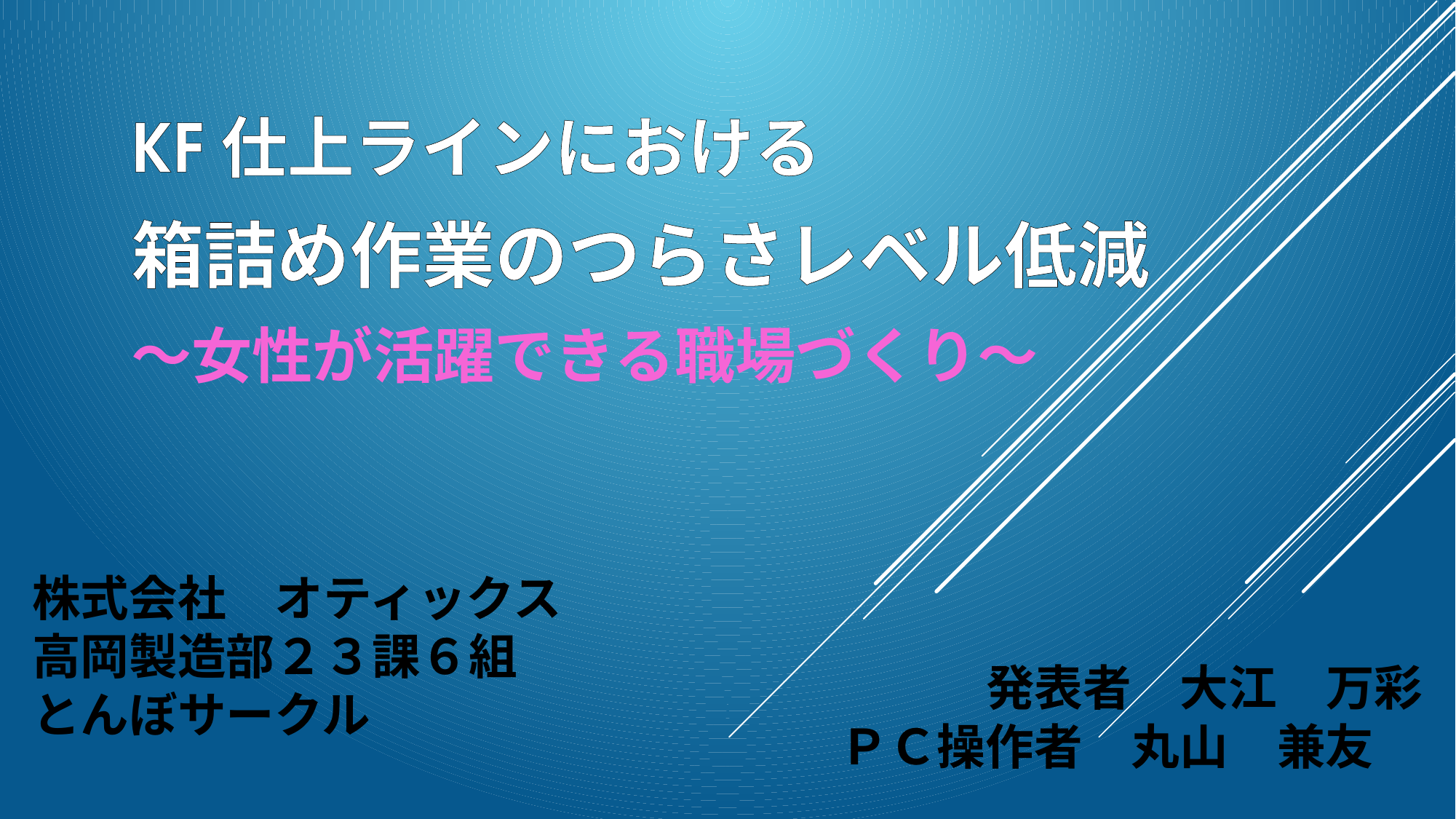

KF仕上ラインにおける
箱詰め作業のつらさレベル低減
～女性が活躍できる職場づくり～
株式会社　オティックス
高岡製造部２３課６組
とんぼサークル
発表者　大江　万彩
ＰＣ操作者　丸山　兼友